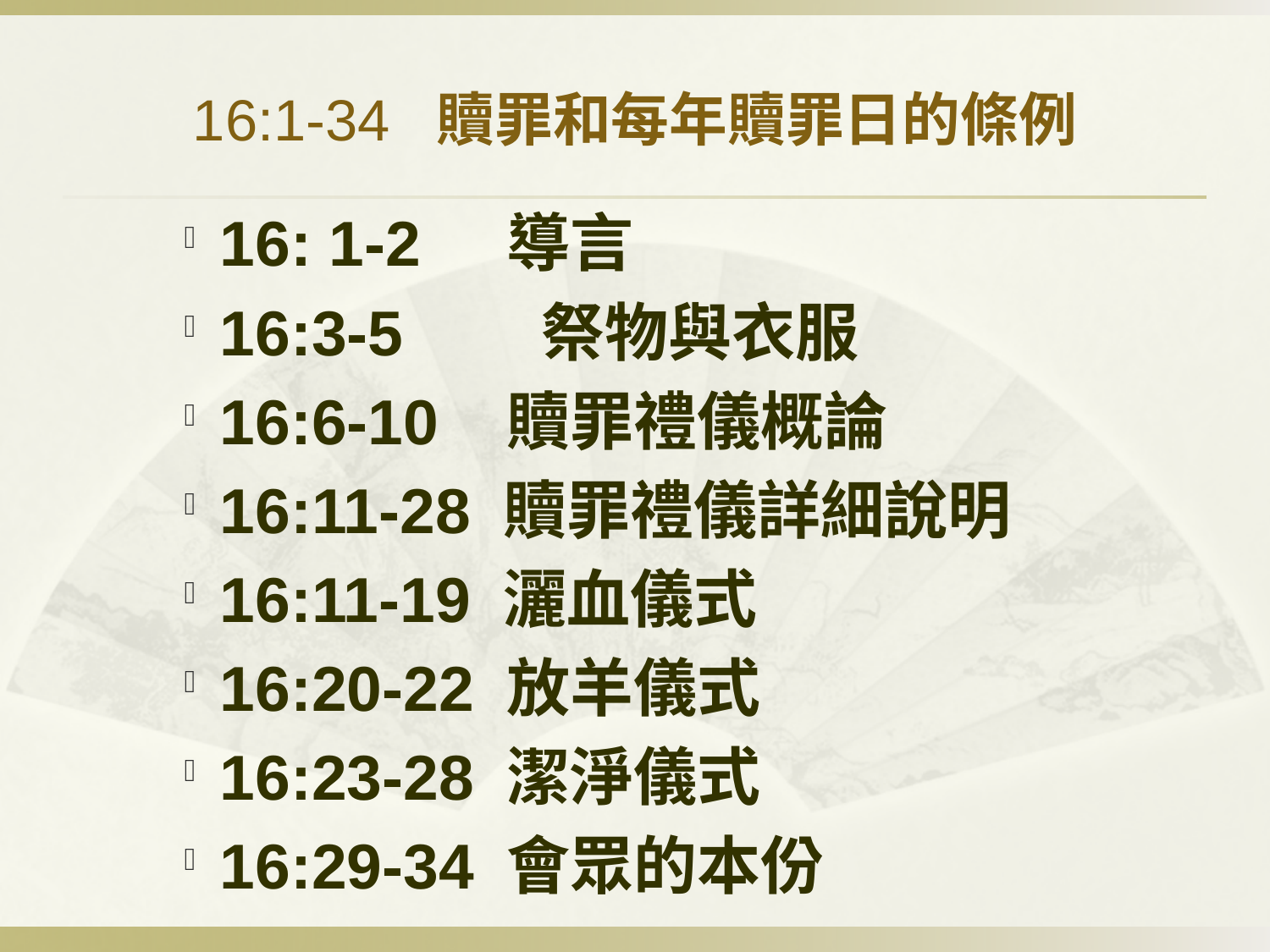

# 16:1-34  贖罪和每年贖罪日的條例
16: 1-2    導言
16:3-5 	   祭物與衣服
16:6-10   贖罪禮儀概論
16:11-28 贖罪禮儀詳細說明
16:11-19 灑血儀式
16:20-22 放羊儀式
16:23-28 潔淨儀式
16:29-34 會眾的本份